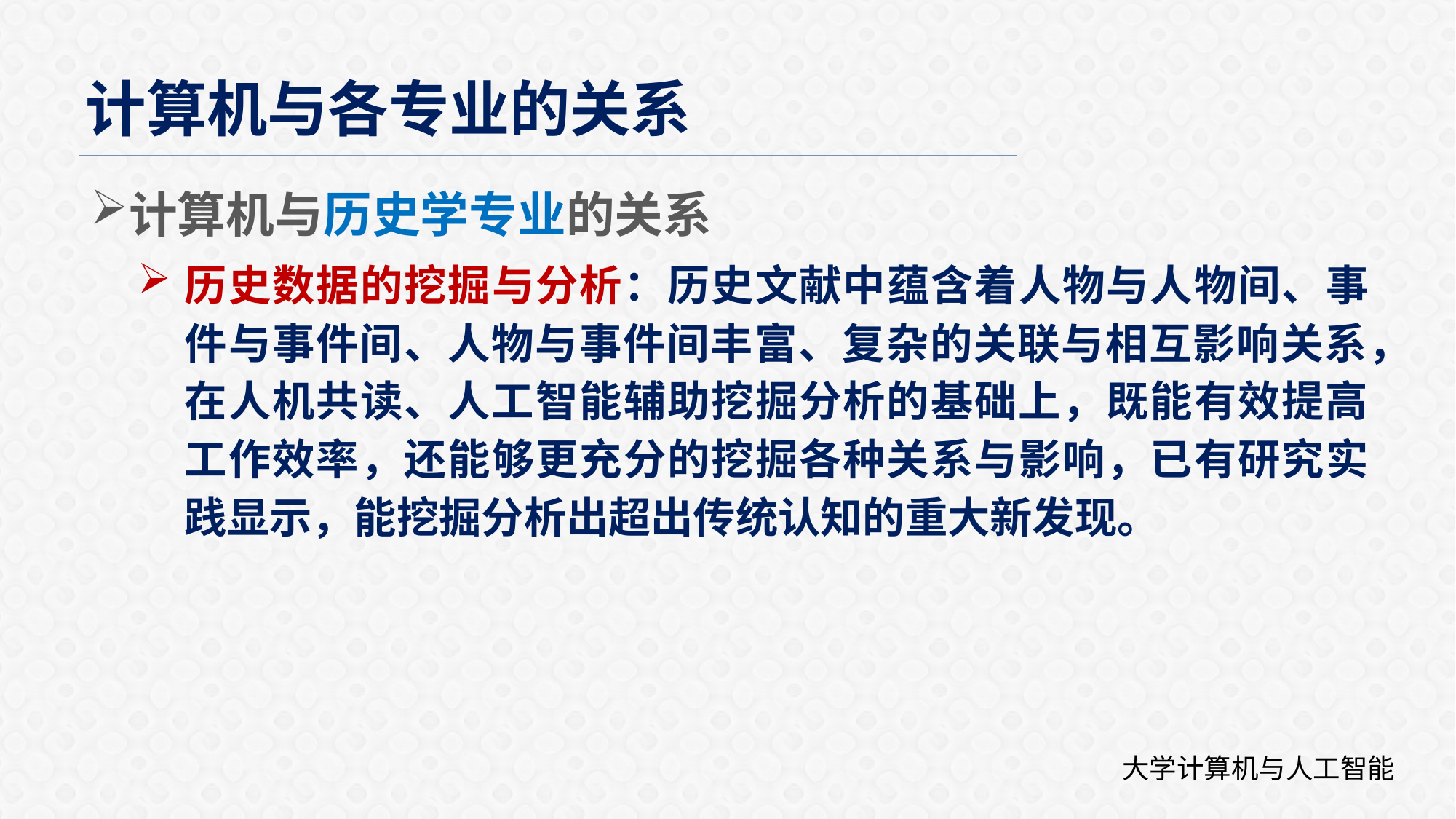

计算机与各专业的关系
计算机与历史学专业的关系
历史数据的挖掘与分析：历史文献中蕴含着人物与人物间、事件与事件间、人物与事件间丰富、复杂的关联与相互影响关系，在人机共读、人工智能辅助挖掘分析的基础上，既能有效提高工作效率，还能够更充分的挖掘各种关系与影响，已有研究实践显示，能挖掘分析出超出传统认知的重大新发现。